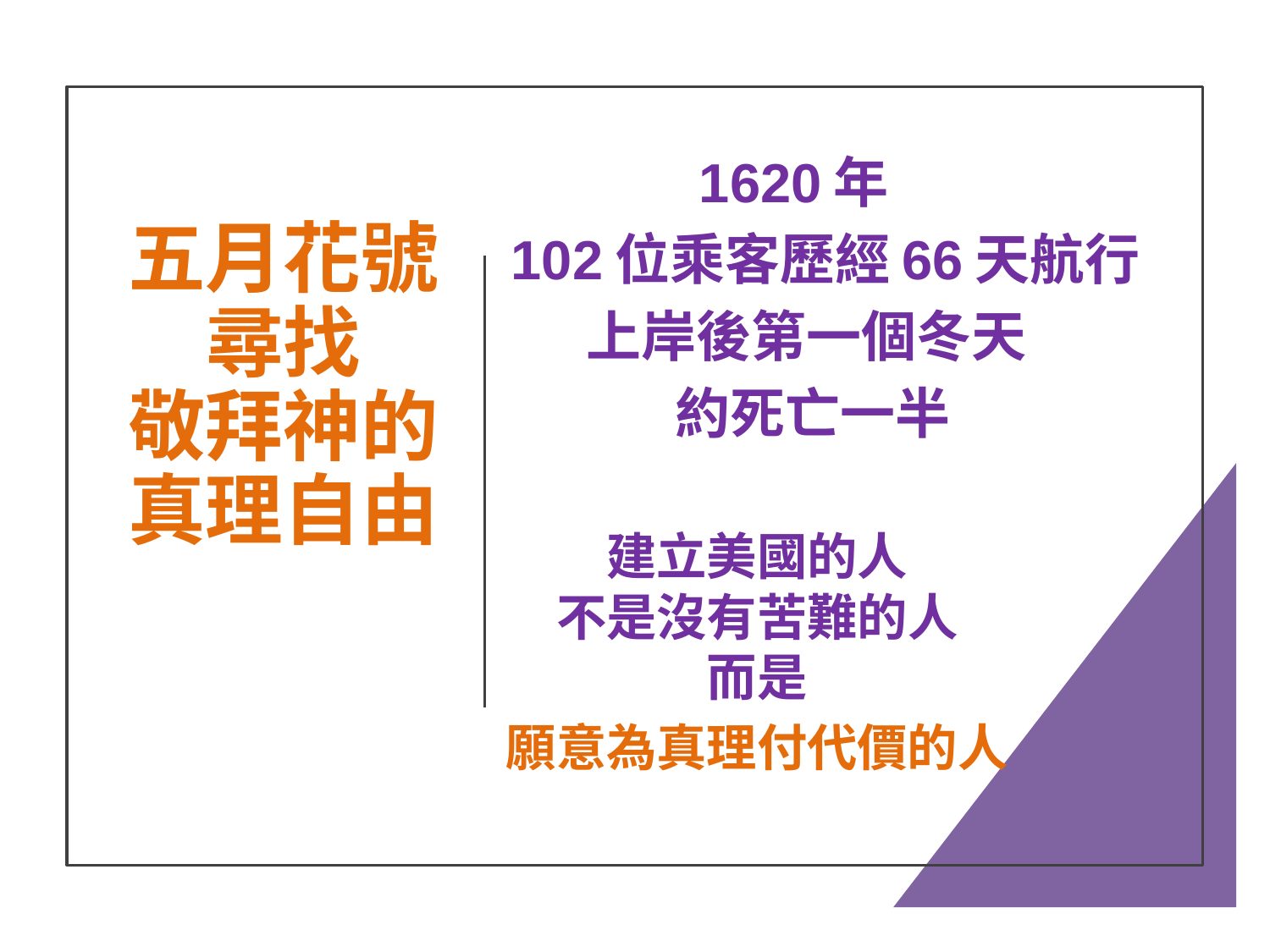

1620年
         102位乘客歷經66天航行
       上岸後第一個冬天
        約死亡一半

建立美國的人
不是沒有苦難的人
而是
願意為真理付代價的人

# 五月花號 尋找 敬拜神的真理自由